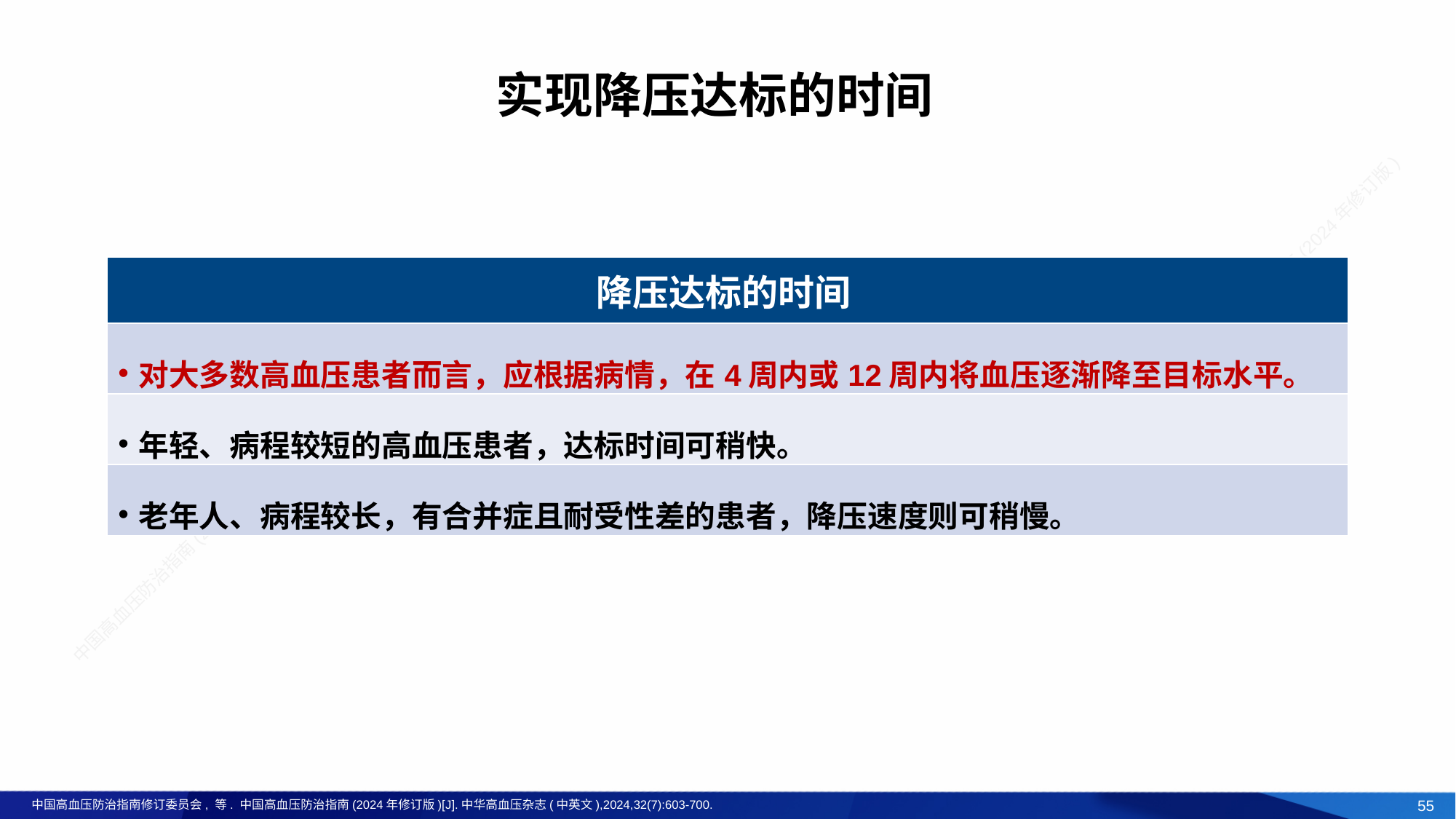

实现降压达标的时间
| 降压达标的时间 |
| --- |
| 对大多数高血压患者而言，应根据病情，在4周内或12周内将血压逐渐降至目标水平。 |
| 年轻、病程较短的高血压患者，达标时间可稍快。 |
| 老年人、病程较长，有合并症且耐受性差的患者，降压速度则可稍慢。 |
中国高血压年会，2023年3月11日，重庆